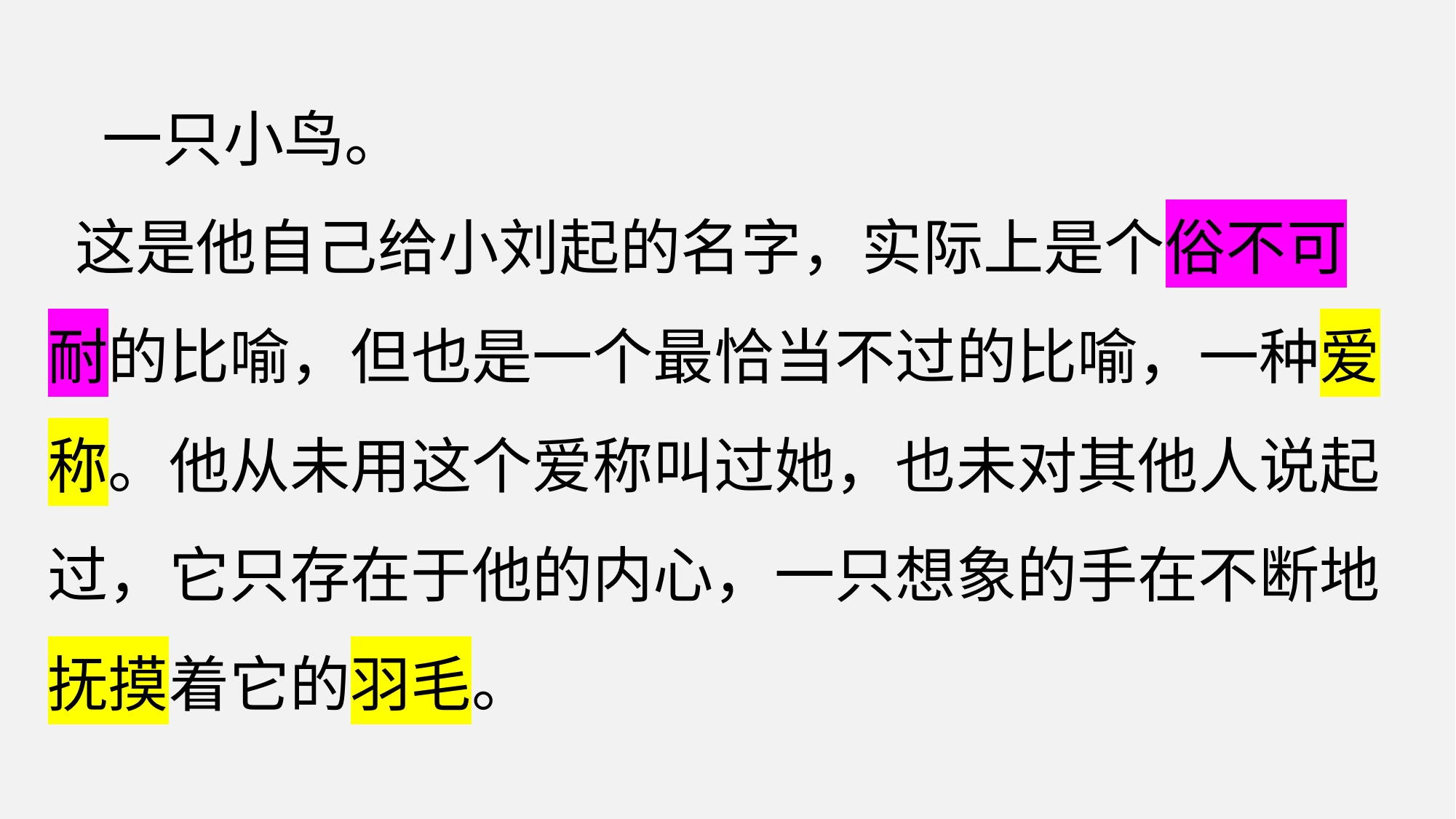

一只小鸟。
  这是他自己给小刘起的名字，实际上是个俗不可耐的比喻，但也是一个最恰当不过的比喻，一种爱称。他从未用这个爱称叫过她，也未对其他人说起过，它只存在于他的内心，一只想象的手在不断地抚摸着它的羽毛。